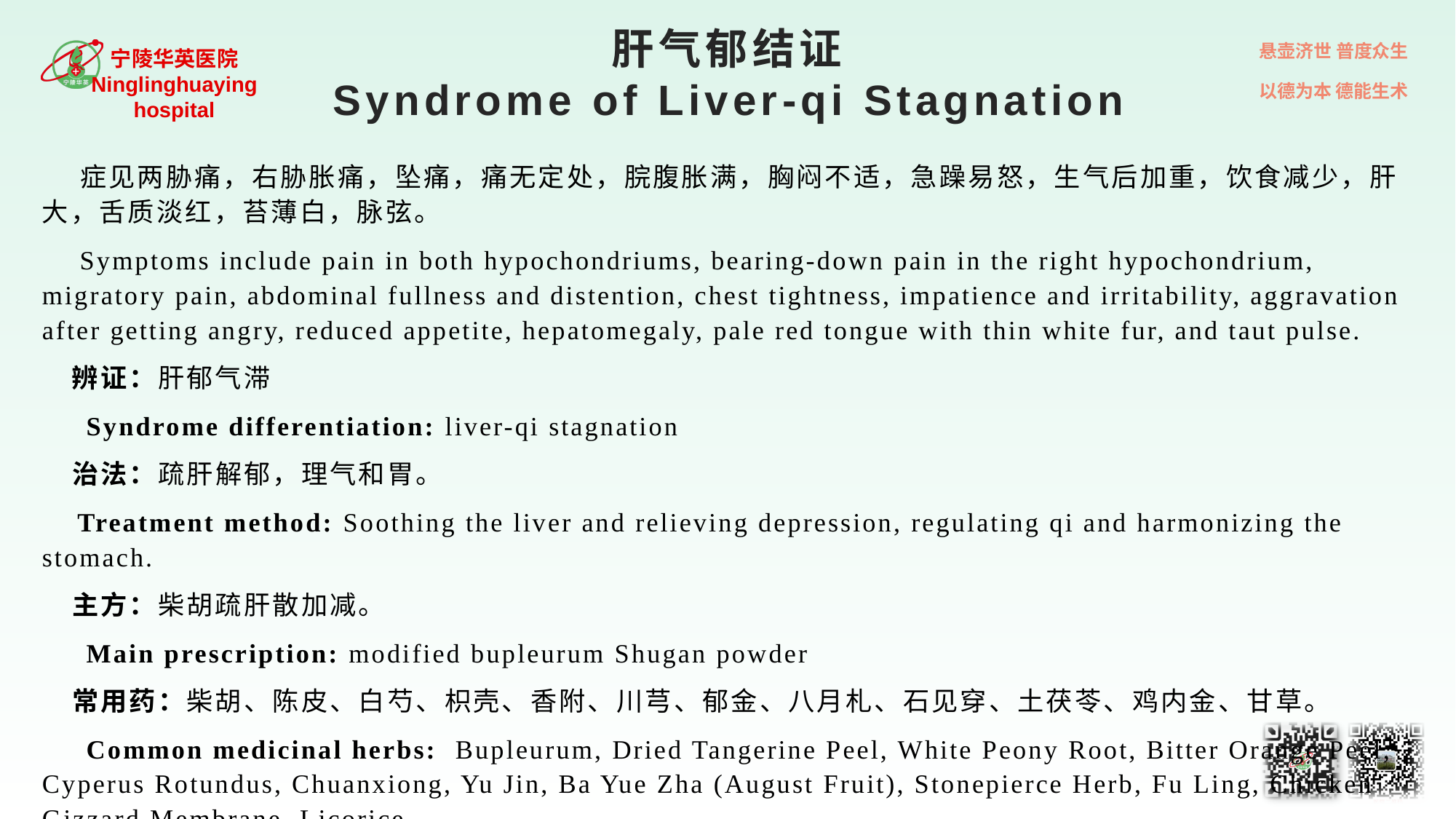

# 肝气郁结证 Syndrome of Liver-qi Stagnation
    症见两胁痛，右胁胀痛，坠痛，痛无定处，脘腹胀满，胸闷不适，急躁易怒，生气后加重，饮食减少，肝大，舌质淡红，苔薄白，脉弦。
    Symptoms include pain in both hypochondriums, bearing-down pain in the right hypochondrium, migratory pain, abdominal fullness and distention, chest tightness, impatience and irritability, aggravation after getting angry, reduced appetite, hepatomegaly, pale red tongue with thin white fur, and taut pulse.
   辨证：肝郁气滞
     Syndrome differentiation: liver-qi stagnation
   治法：疏肝解郁，理气和胃。
    Treatment method: Soothing the liver and relieving depression, regulating qi and harmonizing the stomach.
   主方：柴胡疏肝散加减。
     Main prescription: modified bupleurum Shugan powder
   常用药：柴胡、陈皮、白芍、枳壳、香附、川芎、郁金、八月札、石见穿、土茯苓、鸡内金、甘草。
     Common medicinal herbs:  Bupleurum, Dried Tangerine Peel, White Peony Root, Bitter Orange Peel, Cyperus Rotundus, Chuanxiong, Yu Jin, Ba Yue Zha (August Fruit), Stonepierce Herb, Fu Ling, Chicken Gizzard Membrane, Licorice.